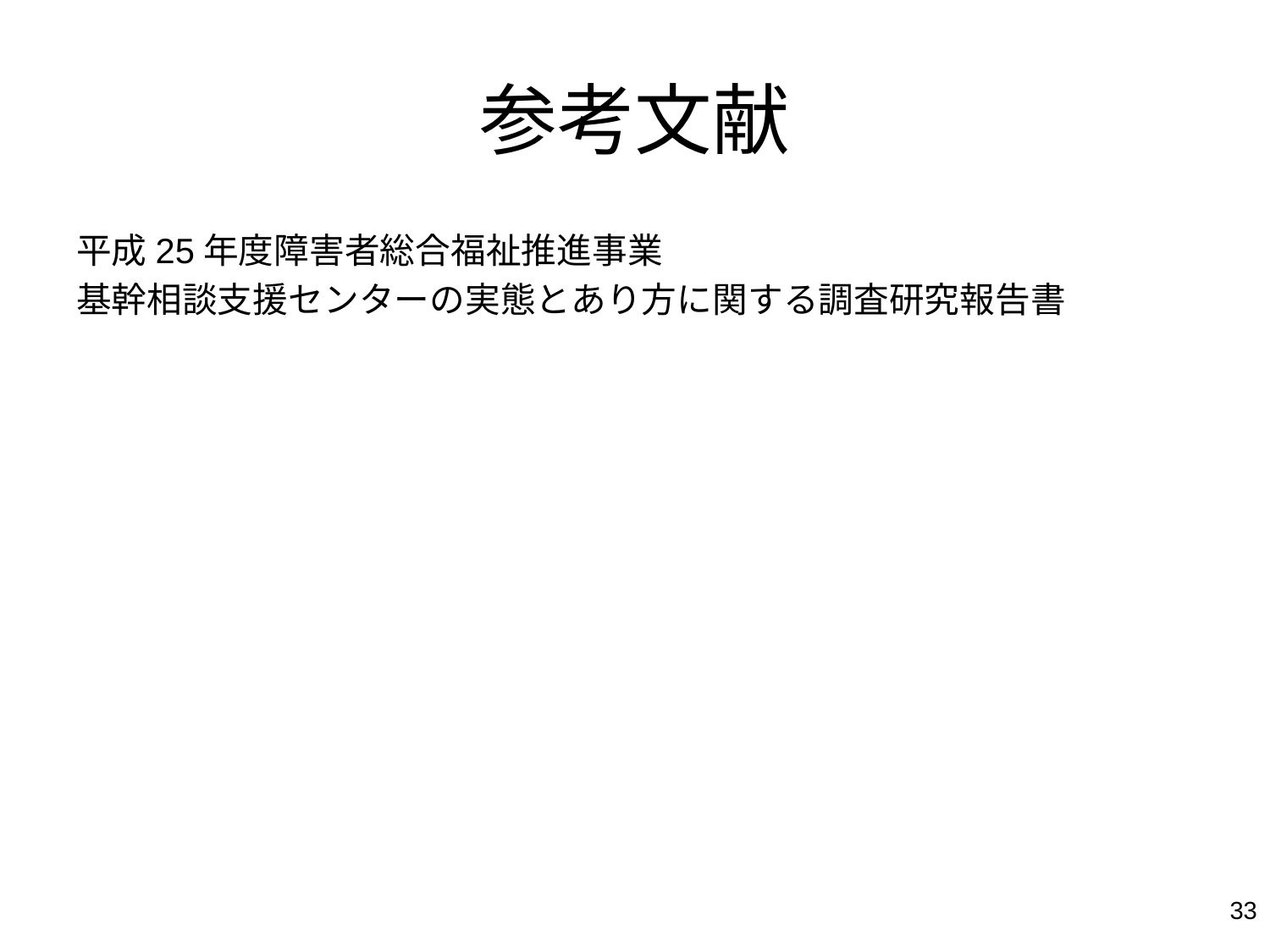

# 参考文献
平成25年度障害者総合福祉推進事業
基幹相談支援センターの実態とあり方に関する調査研究報告書
33